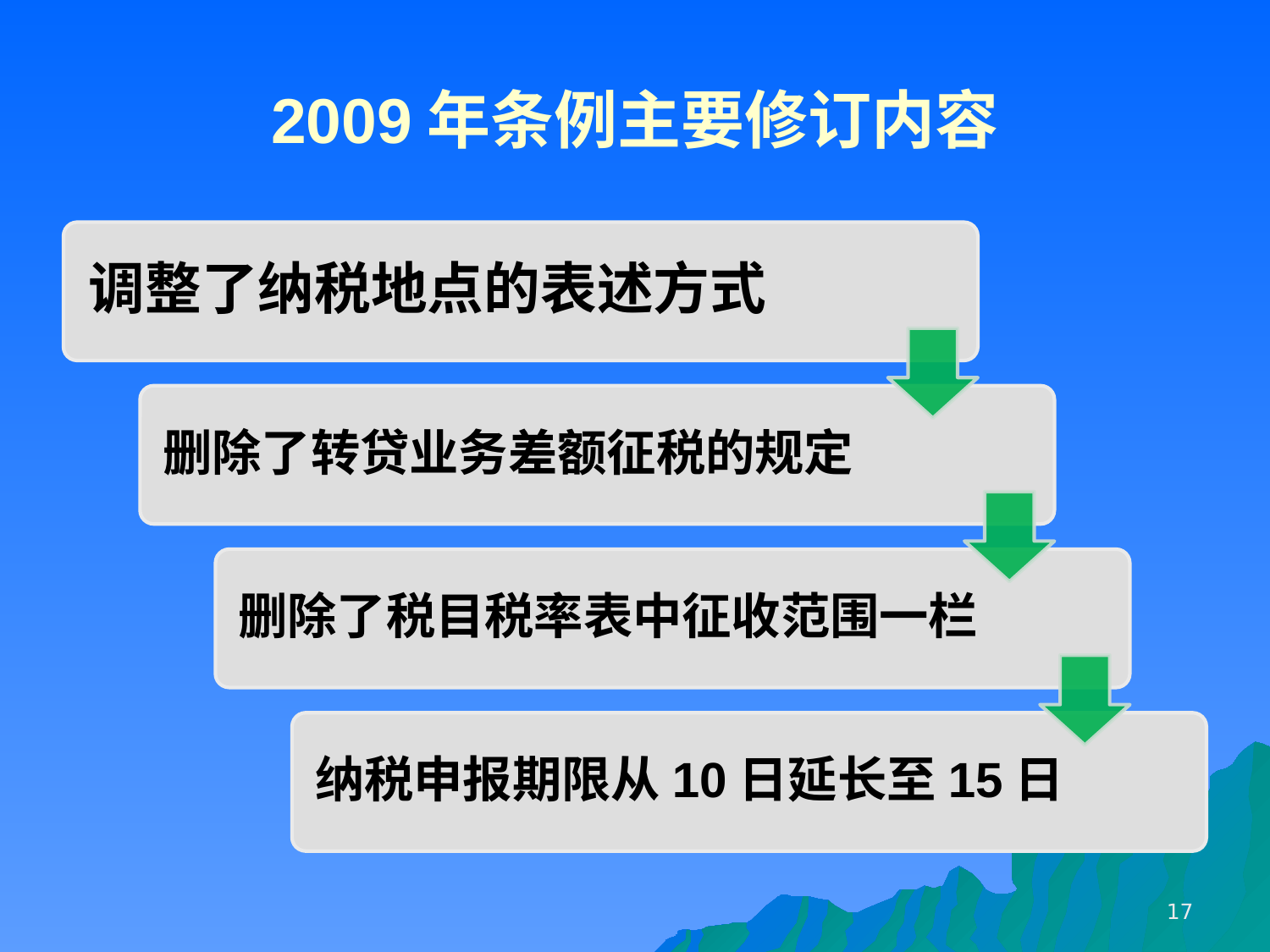

# 2009年条例主要修订内容
调整了纳税地点的表述方式
删除了转贷业务差额征税的规定
删除了税目税率表中征收范围一栏
纳税申报期限从10日延长至15日

17